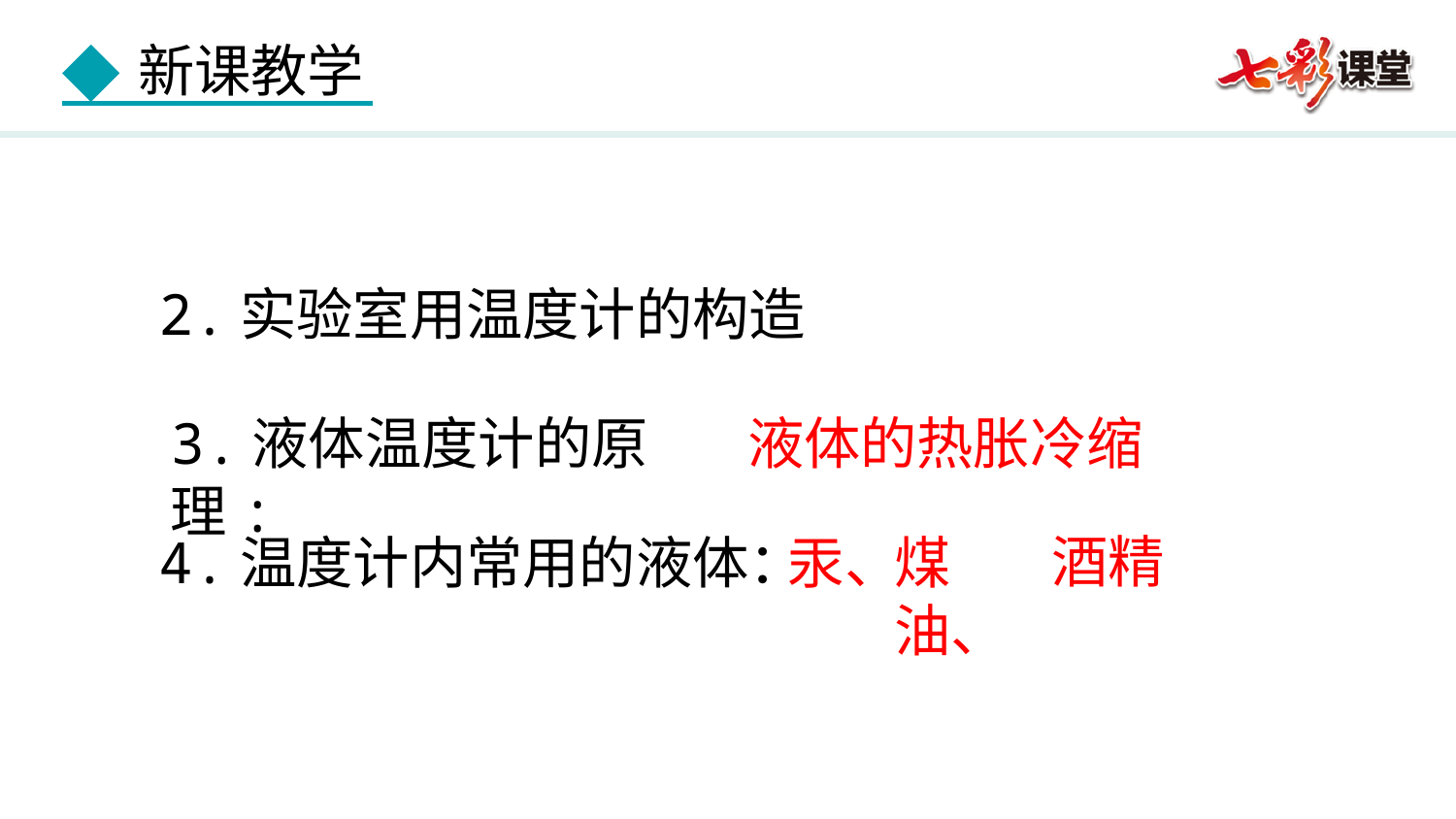

2.实验室用温度计的构造
液体的热胀冷缩
3.液体温度计的原理:
酒精
煤油、
汞、
4.温度计内常用的液体：